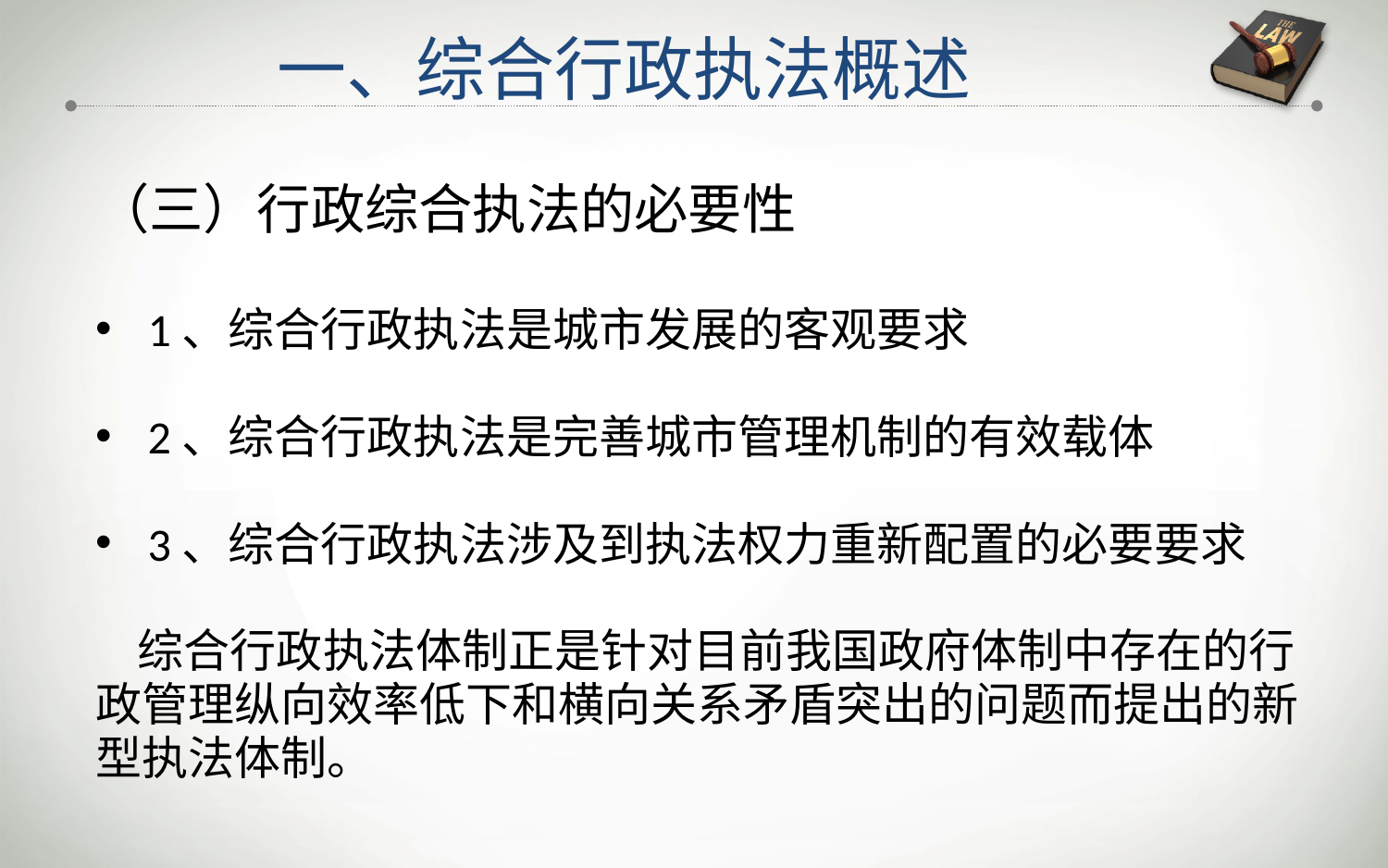

一、综合行政执法概述
（三）行政综合执法的必要性

1、综合行政执法是城市发展的客观要求

2、综合行政执法是完善城市管理机制的有效载体

3、综合行政执法涉及到执法权力重新配置的必要要求

   综合行政执法体制正是针对目前我国政府体制中存在的行
政管理纵向效率低下和横向关系矛盾突出的问题而提出的新
型执法体制。